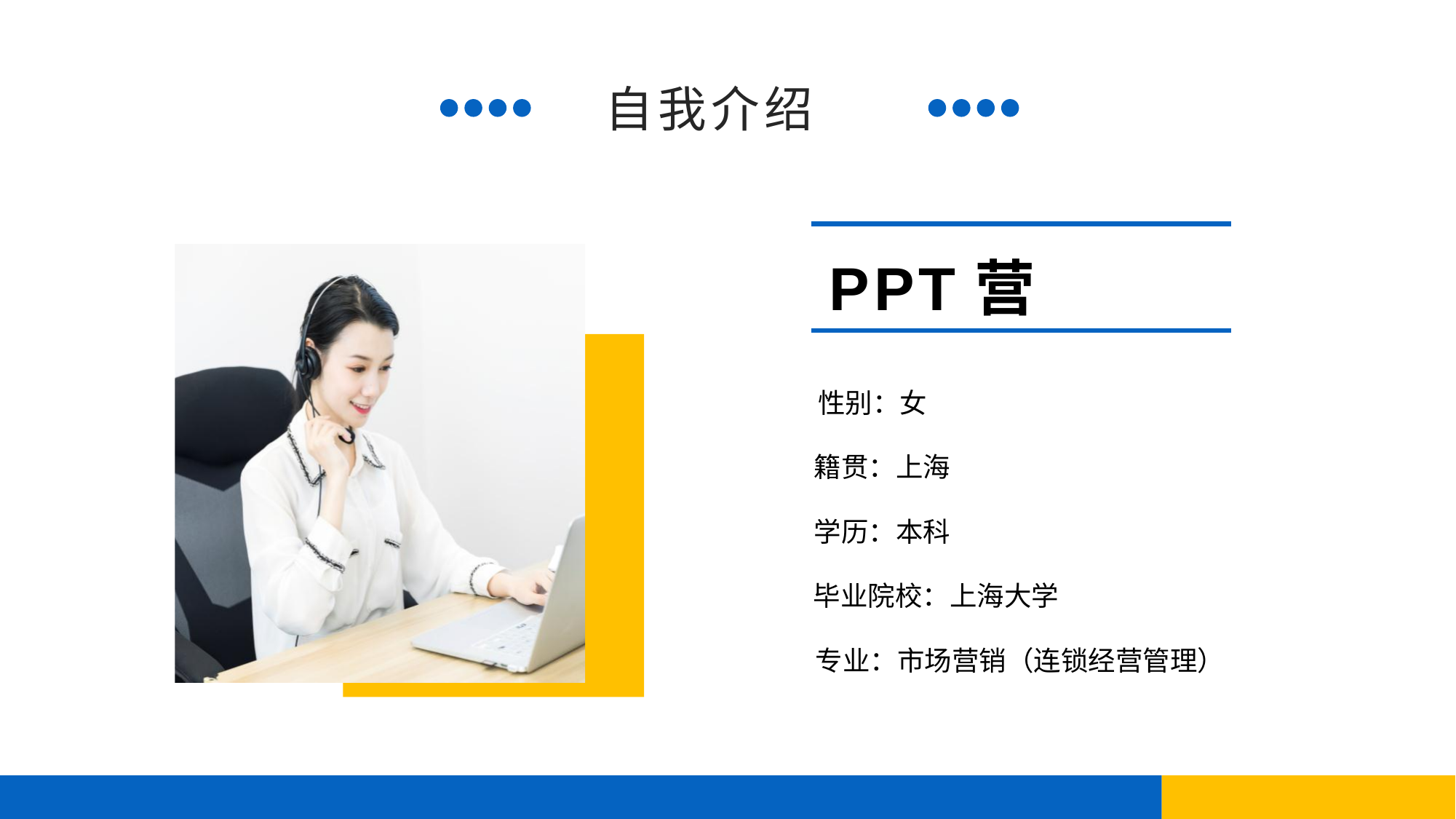

https://www.ypppt.com/
自我介绍

PPT营
性别：女
籍贯：上海
学历：本科
毕业院校：上海大学
专业：市场营销（连锁经营管理）